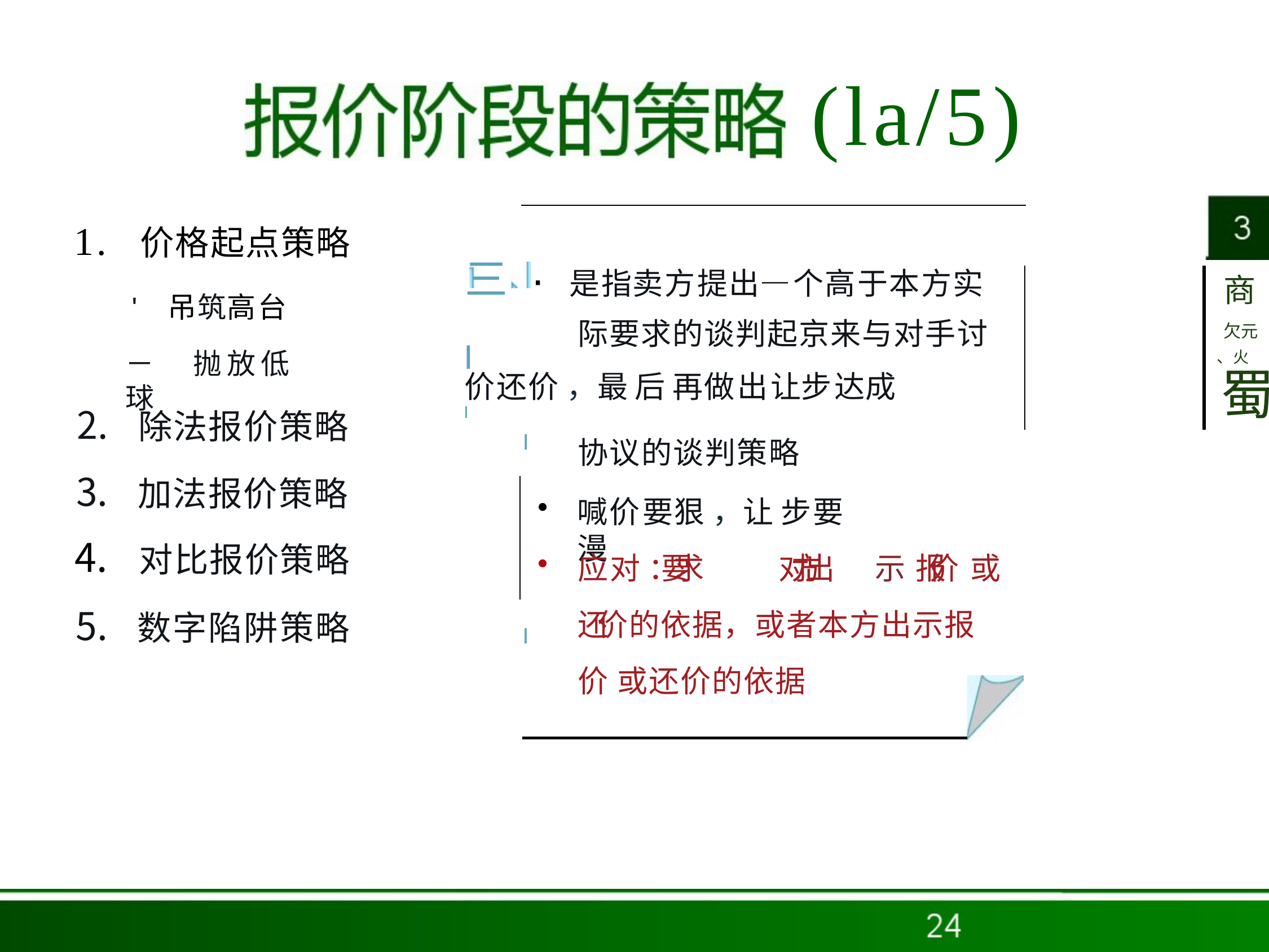

# (la/5)

1.	价格起点策略
三 · 是指卖方提出—个高于本方实 际要求的谈判起京来与对手讨
I
价还价 ，最 后 再做出让步达成
I
商
欠元
、火
蜀

' 吊筑高台
－抛放低球
除法报价策略
加法报价策略
对比报价策略
数字陷阱策略
I
协议的谈判策略

喊价要狠 ，让 步要漫
应对 ：要求	对方出	示 报价	或还 价的依据，或者本方出示报价 或还价的依据
I